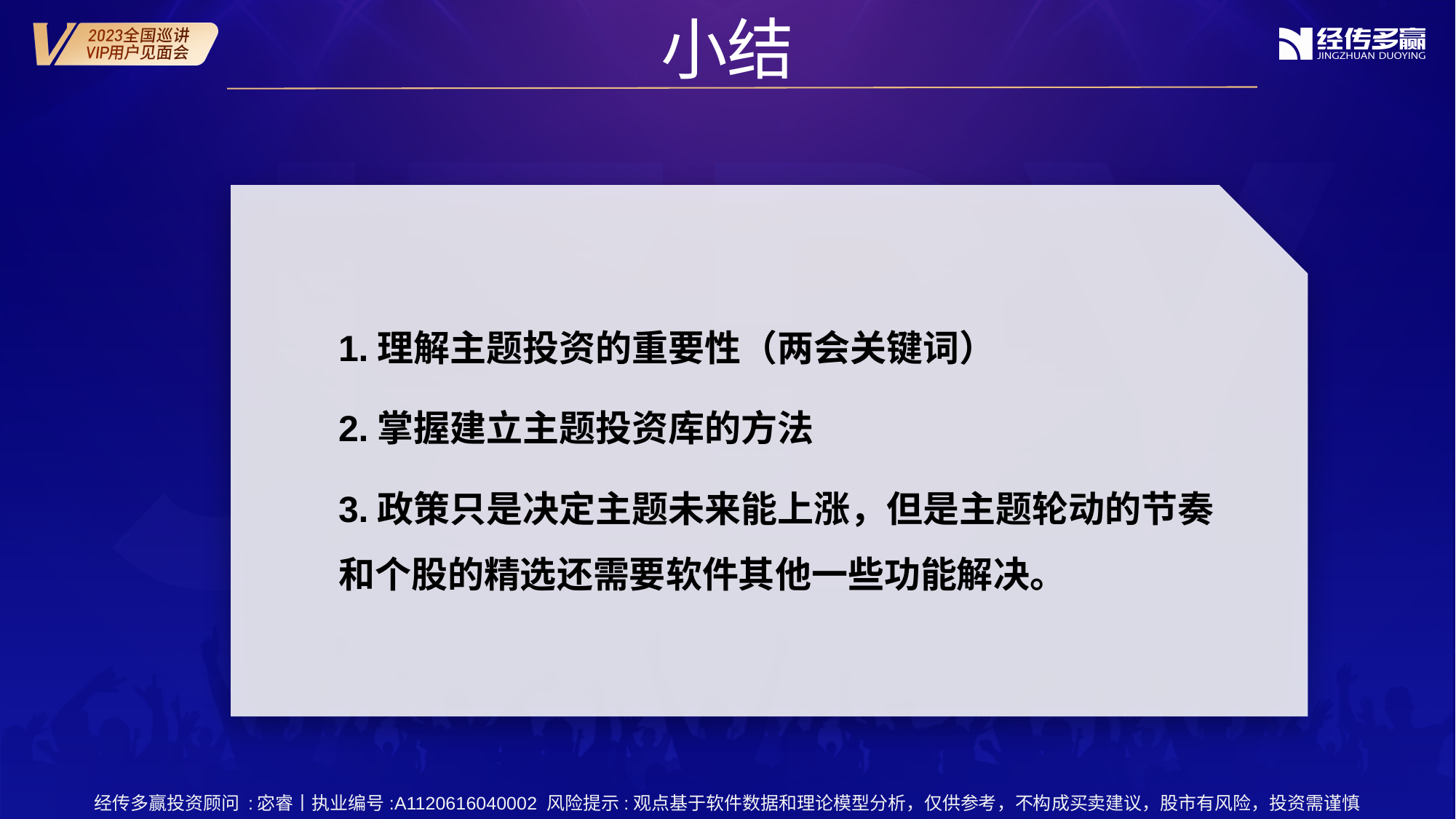

小结

1.理解主题投资的重要性（两会关键词）
2.掌握建立主题投资库的方法
3.政策只是决定主题未来能上涨，但是主题轮动的节奏和个股的精选还需要软件其他一些功能解决。